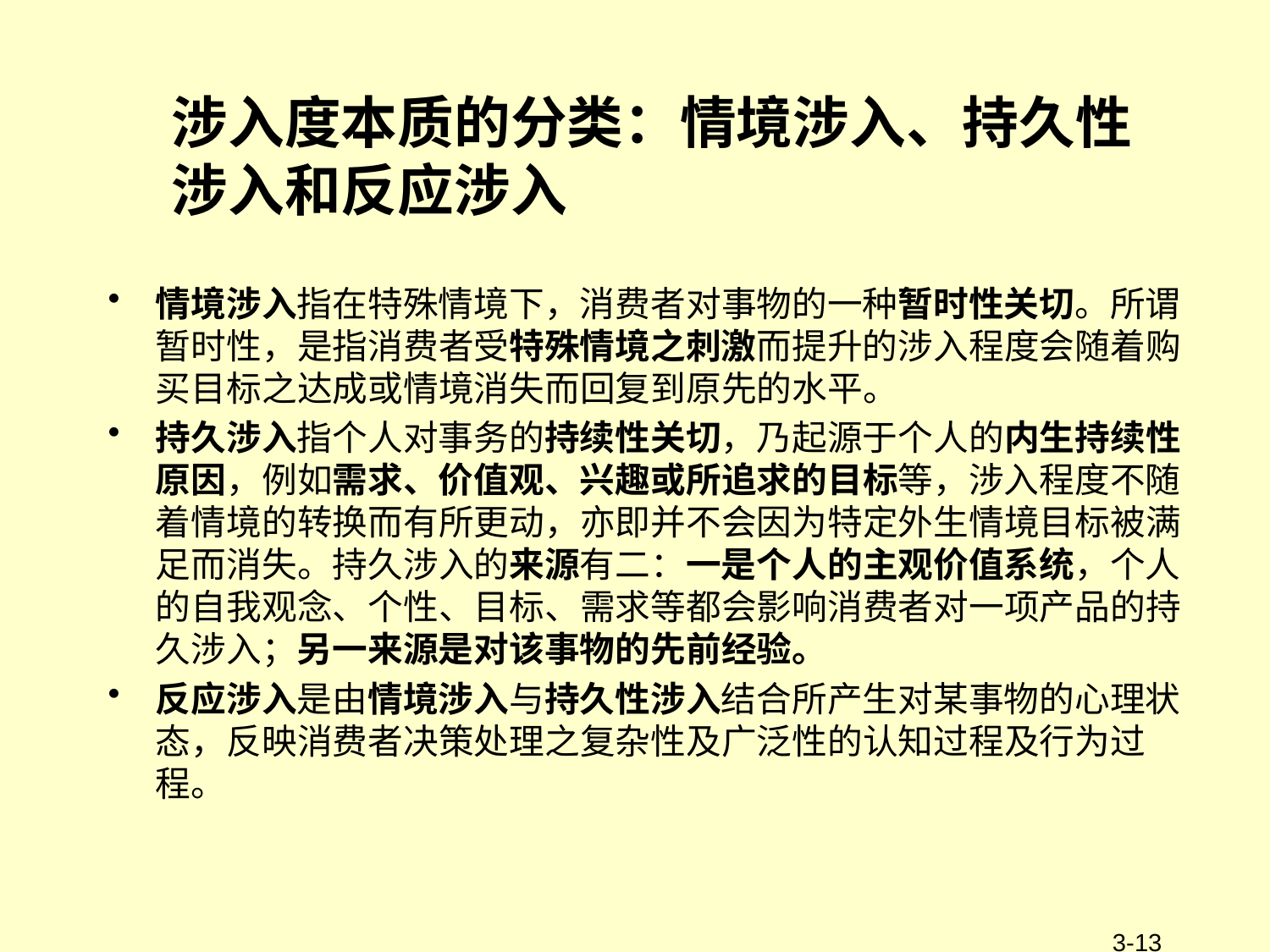

# 涉入度本质的分类：情境涉入、持久性涉入和反应涉入
情境涉入指在特殊情境下，消费者对事物的一种暂时性关切。所谓暂时性，是指消费者受特殊情境之刺激而提升的涉入程度会随着购买目标之达成或情境消失而回复到原先的水平。
持久涉入指个人对事务的持续性关切，乃起源于个人的内生持续性原因，例如需求、价值观、兴趣或所追求的目标等，涉入程度不随着情境的转换而有所更动，亦即并不会因为特定外生情境目标被满足而消失。持久涉入的来源有二：一是个人的主观价值系统，个人的自我观念、个性、目标、需求等都会影响消费者对一项产品的持久涉入；另一来源是对该事物的先前经验。
反应涉入是由情境涉入与持久性涉入结合所产生对某事物的心理状态，反映消费者决策处理之复杂性及广泛性的认知过程及行为过程。

3-13